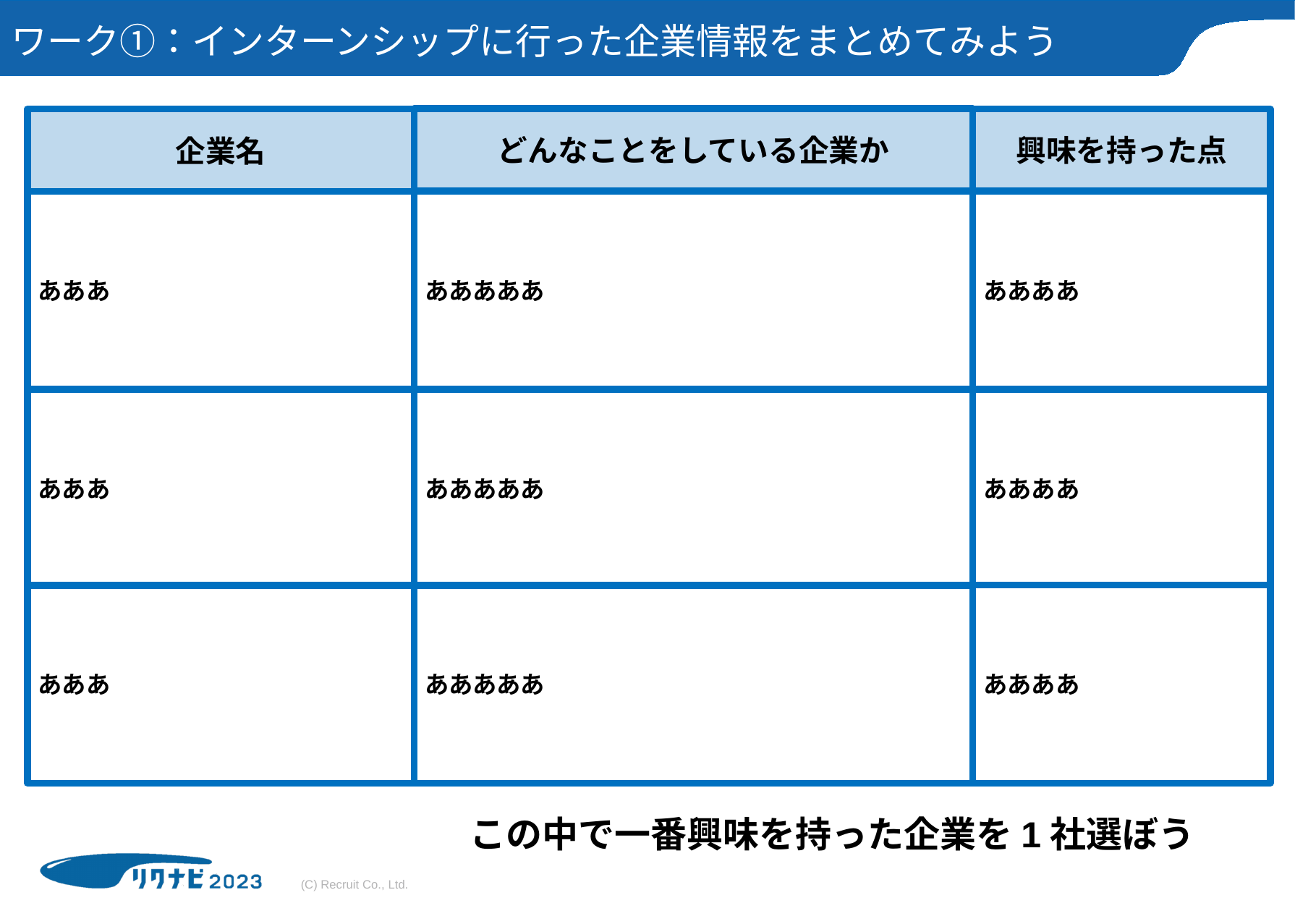

# ワーク①：インターンシップに行った企業情報をまとめてみよう
どんなことをしている企業か
企業名
興味を持った点
ああああ
あああ
あああああ
ああああ
あああ
あああああ
ああああ
あああ
あああああ
この中で一番興味を持った企業を1社選ぼう